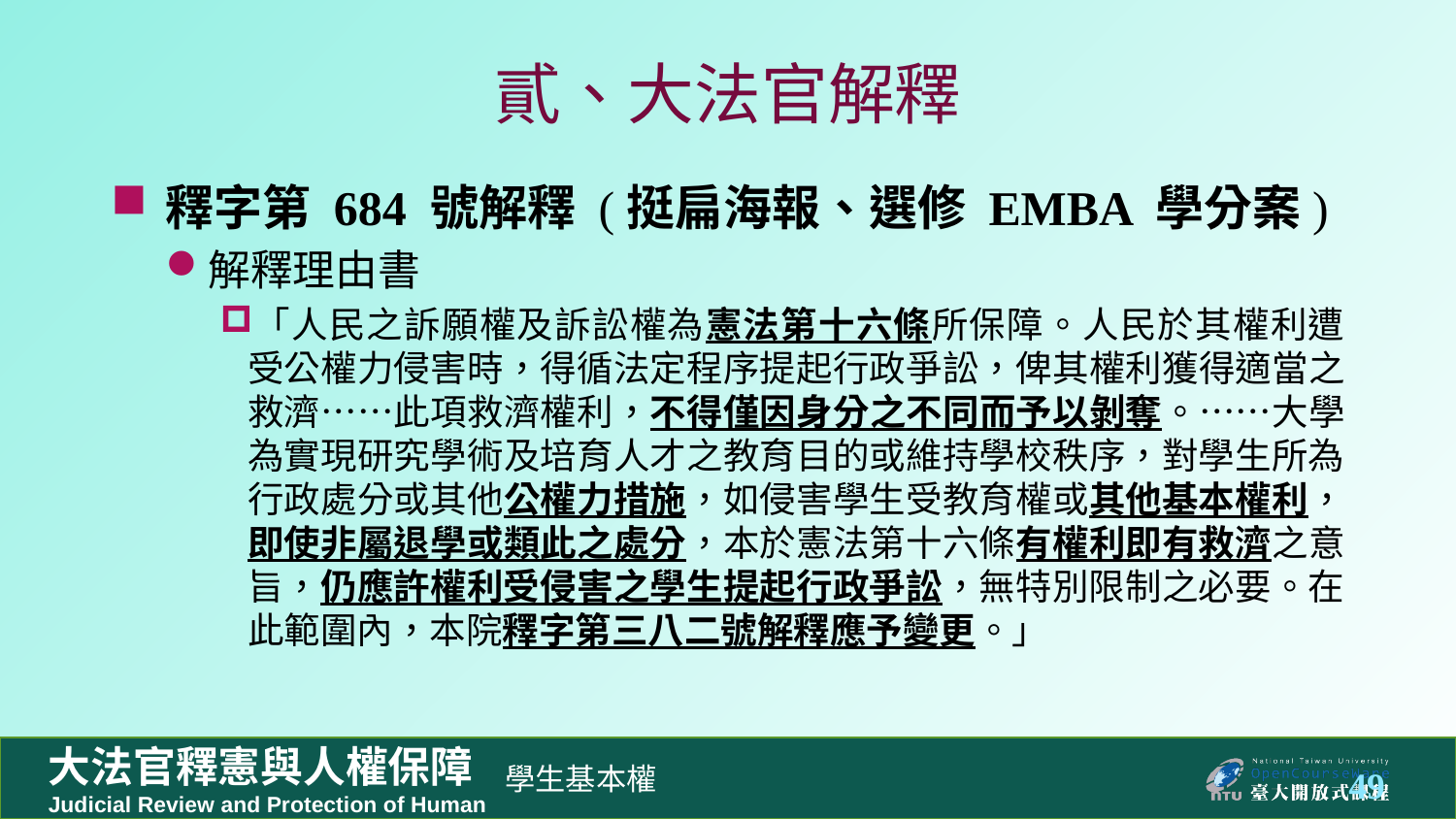

# 貳、大法官解釋
釋字第 684 號解釋 (挺扁海報、選修 EMBA 學分案)
解釋理由書
「人民之訴願權及訴訟權為憲法第十六條所保障。人民於其權利遭受公權力侵害時，得循法定程序提起行政爭訟，俾其權利獲得適當之救濟……此項救濟權利，不得僅因身分之不同而予以剝奪。……大學為實現研究學術及培育人才之教育目的或維持學校秩序，對學生所為行政處分或其他公權力措施，如侵害學生受教育權或其他基本權利，即使非屬退學或類此之處分，本於憲法第十六條有權利即有救濟之意旨，仍應許權利受侵害之學生提起行政爭訟，無特別限制之必要。在此範圍內，本院釋字第三八二號解釋應予變更。」